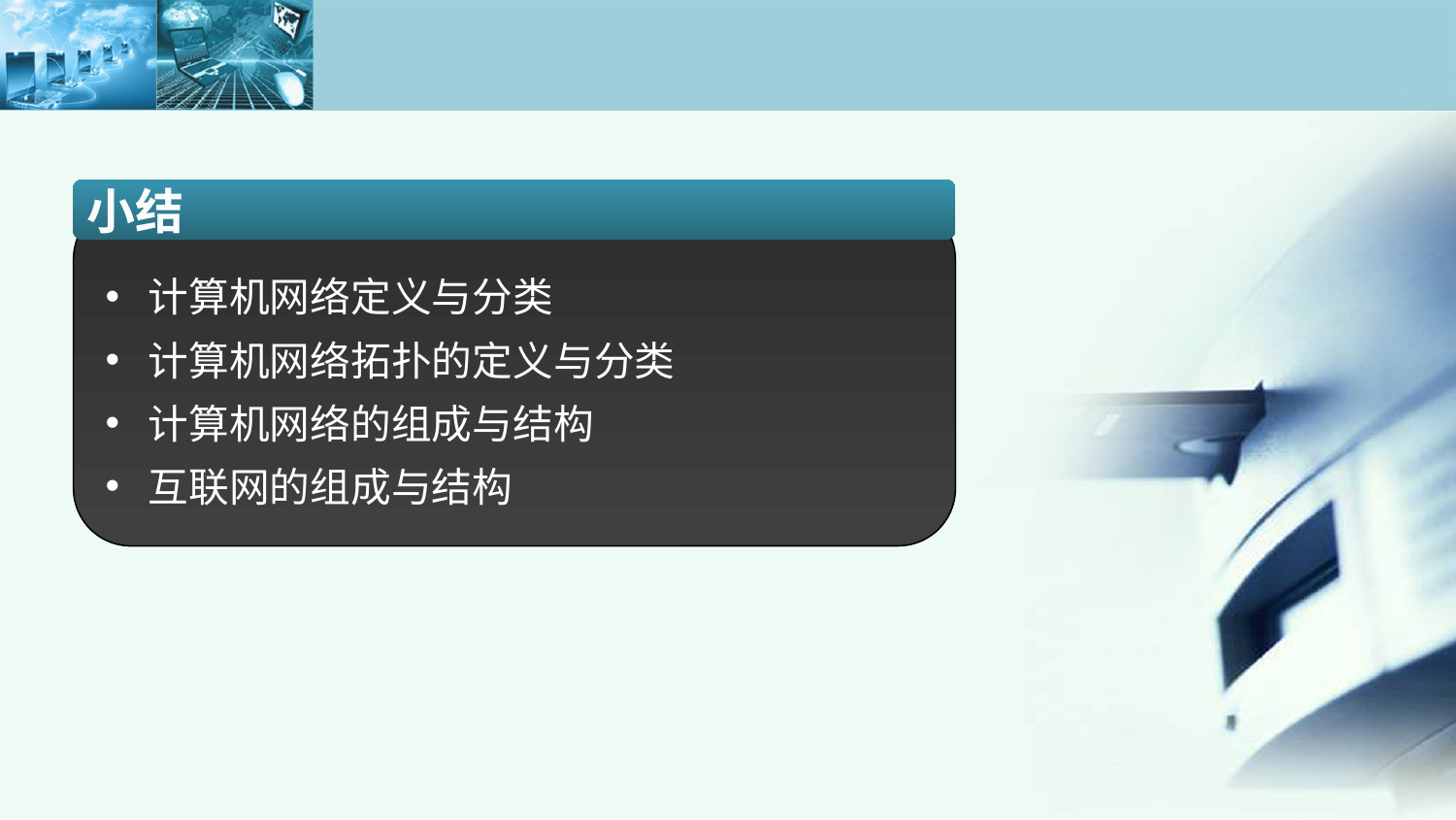

小结

计算机网络定义与分类
计算机网络拓扑的定义与分类
计算机网络的组成与结构
互联网的组成与结构